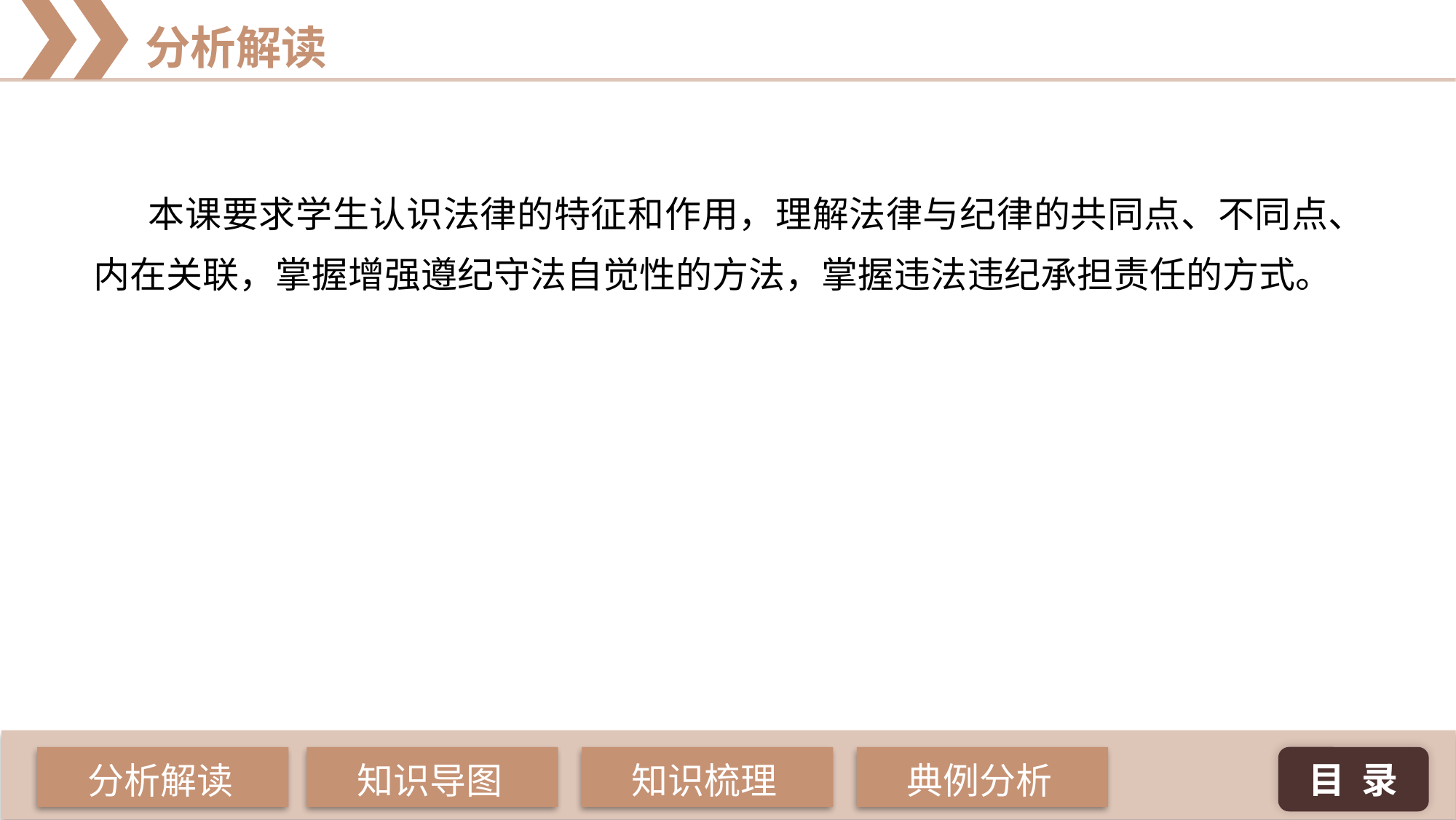

本课要求学生认识法律的特征和作用，理解法律与纪律的共同点、不同点、内在关联，掌握增强遵纪守法自觉性的方法，掌握违法违纪承担责任的方式。